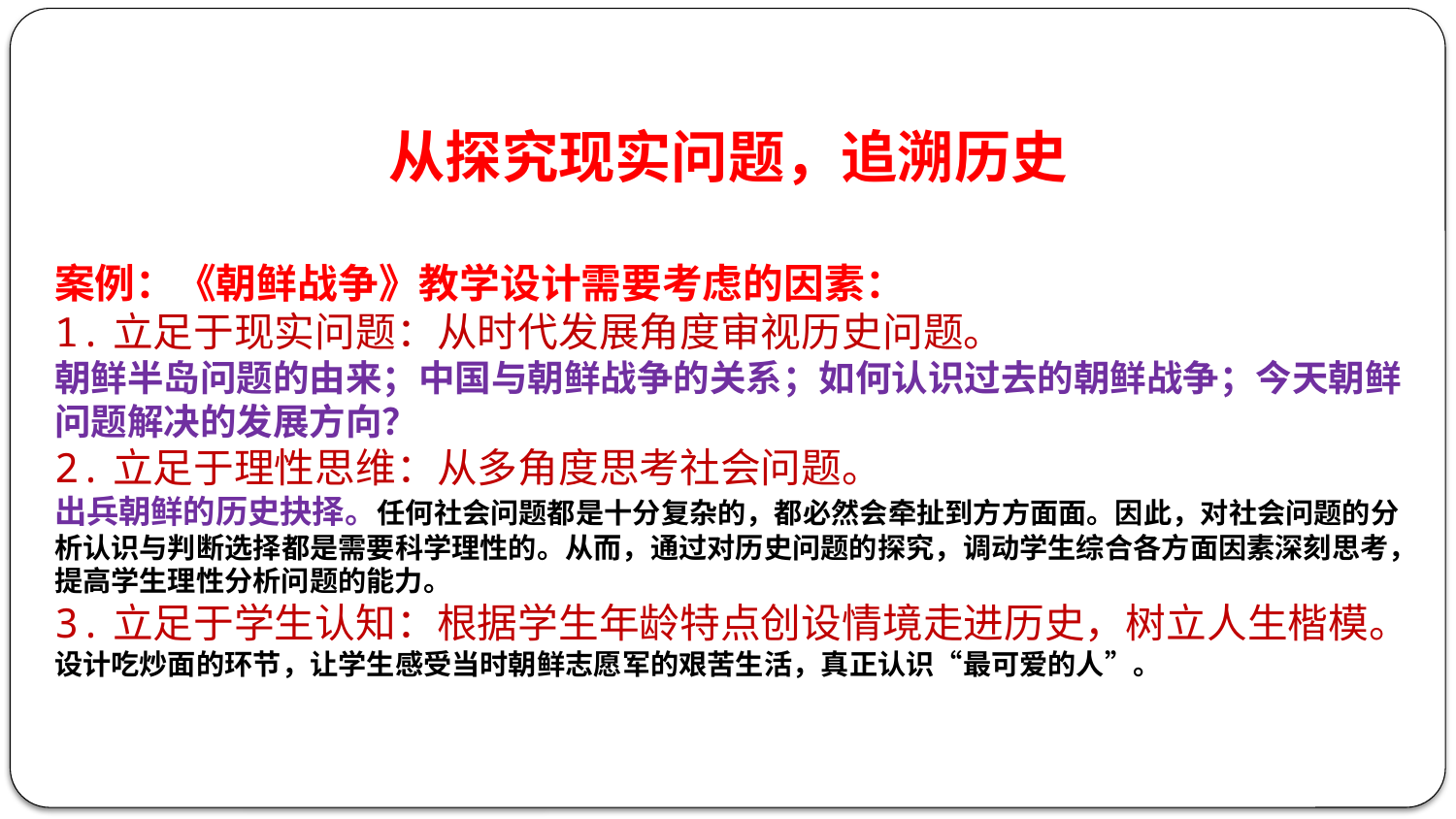

从探究现实问题，追溯历史

案例：《朝鲜战争》教学设计需要考虑的因素：
1.立足于现实问题：从时代发展角度审视历史问题。
朝鲜半岛问题的由来；中国与朝鲜战争的关系；如何认识过去的朝鲜战争；今天朝鲜问题解决的发展方向？
2.立足于理性思维：从多角度思考社会问题。
出兵朝鲜的历史抉择。任何社会问题都是十分复杂的，都必然会牵扯到方方面面。因此，对社会问题的分析认识与判断选择都是需要科学理性的。从而，通过对历史问题的探究，调动学生综合各方面因素深刻思考，提高学生理性分析问题的能力。
3.立足于学生认知：根据学生年龄特点创设情境走进历史，树立人生楷模。
设计吃炒面的环节，让学生感受当时朝鲜志愿军的艰苦生活，真正认识“最可爱的人”。